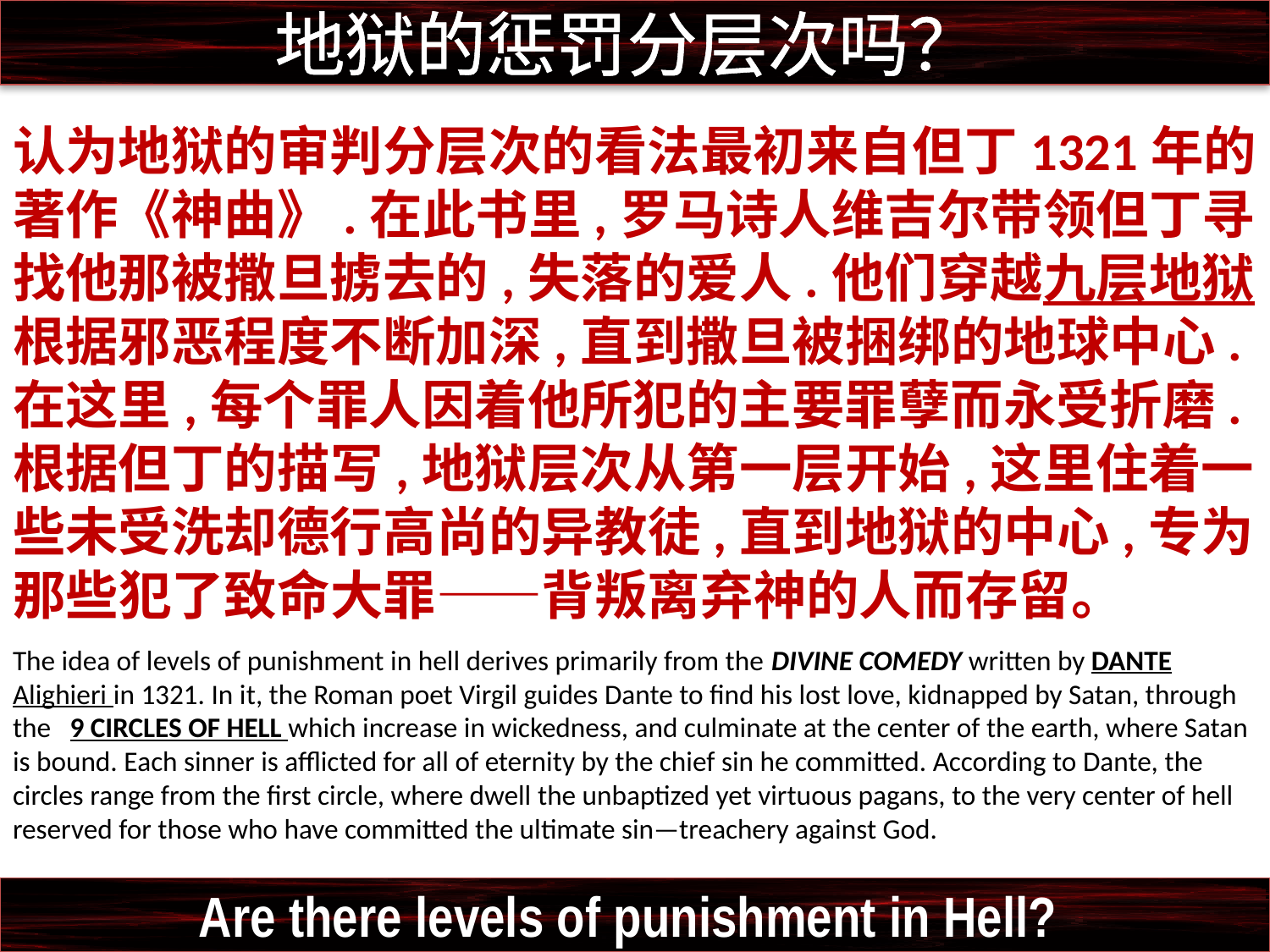

地狱的惩罚分层次吗？
# 认为地狱的审判分层次的看法最初来自但丁1321年的著作《神曲》.在此书里,罗马诗人维吉尔带领但丁寻找他那被撒旦掳去的,失落的爱人.他们穿越九层地狱,根据邪恶程度不断加深,直到撒旦被捆绑的地球中心.在这里,每个罪人因着他所犯的主要罪孽而永受折磨.根据但丁的描写,地狱层次从第一层开始,这里住着一些未受洗却德行高尚的异教徒,直到地狱的中心,专为那些犯了致命大罪——背叛离弃神的人而存留。 The idea of levels of punishment in hell derives primarily from the DIVINE COMEDY written by DANTE Alighieri in 1321. In it, the Roman poet Virgil guides Dante to find his lost love, kidnapped by Satan, through the   9 CIRCLES OF HELL which increase in wickedness, and culminate at the center of the earth, where Satan is bound. Each sinner is afflicted for all of eternity by the chief sin he committed. According to Dante, the circles range from the first circle, where dwell the unbaptized yet virtuous pagans, to the very center of hell reserved for those who have committed the ultimate sin—treachery against God.
Are there levels of punishment in Hell?